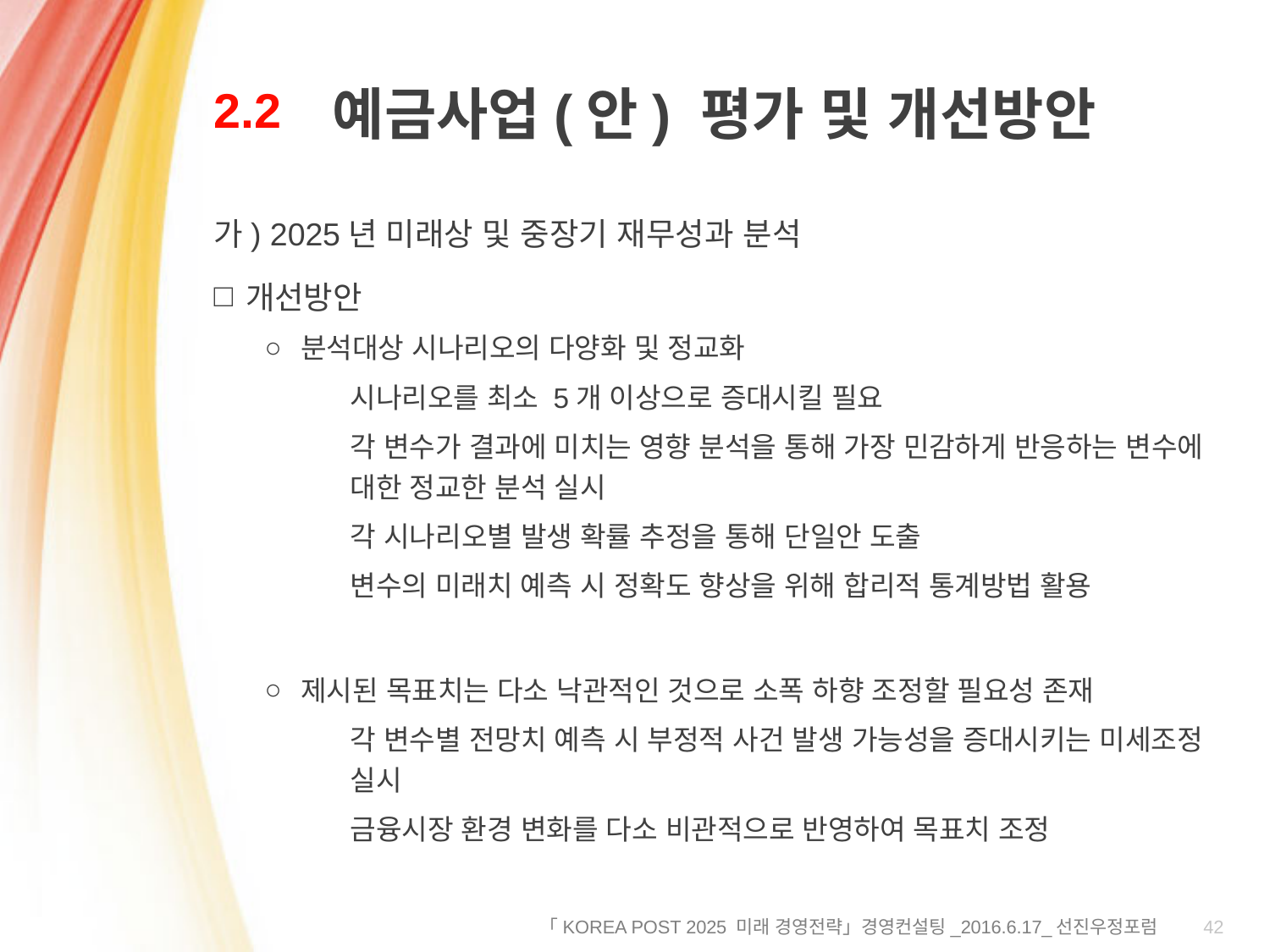

# 2.2
예금사업(안) 평가 및 개선방안
가) 2025년 미래상 및 중장기 재무성과 분석
개선방안
분석대상 시나리오의 다양화 및 정교화
시나리오를 최소 5개 이상으로 증대시킬 필요
각 변수가 결과에 미치는 영향 분석을 통해 가장 민감하게 반응하는 변수에 대한 정교한 분석 실시
각 시나리오별 발생 확률 추정을 통해 단일안 도출
변수의 미래치 예측 시 정확도 향상을 위해 합리적 통계방법 활용

제시된 목표치는 다소 낙관적인 것으로 소폭 하향 조정할 필요성 존재
각 변수별 전망치 예측 시 부정적 사건 발생 가능성을 증대시키는 미세조정 실시
금융시장 환경 변화를 다소 비관적으로 반영하여 목표치 조정
42